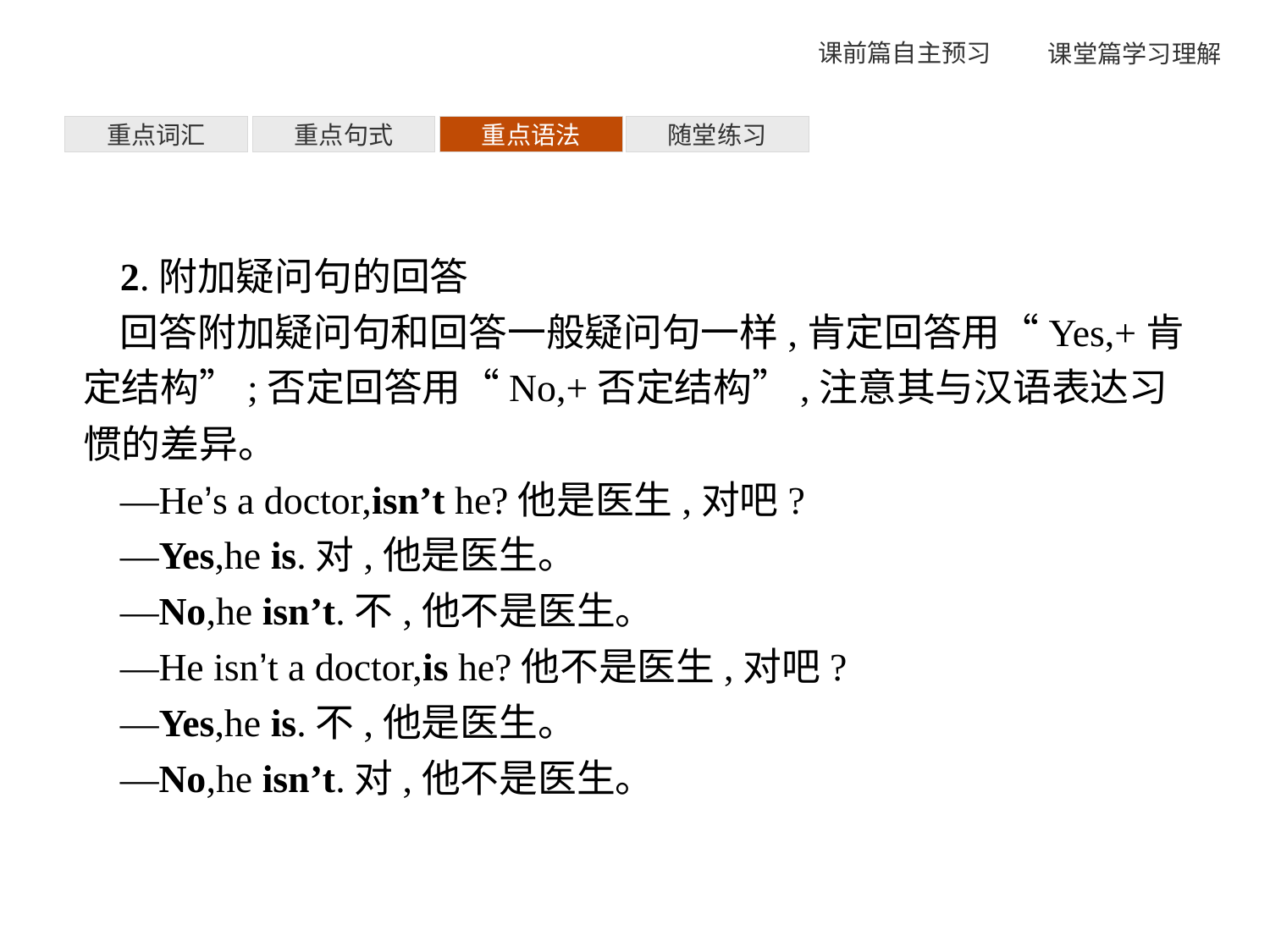

重点词汇
重点句式
重点语法
随堂练习
2.附加疑问句的回答
回答附加疑问句和回答一般疑问句一样,肯定回答用“Yes,+肯定结构”;否定回答用“No,+否定结构”,注意其与汉语表达习惯的差异。
—He’s a doctor,isn’t he?他是医生,对吧?
—Yes,he is.对,他是医生。
—No,he isn’t.不,他不是医生。
—He isn’t a doctor,is he?他不是医生,对吧?
—Yes,he is.不,他是医生。
—No,he isn’t.对,他不是医生。